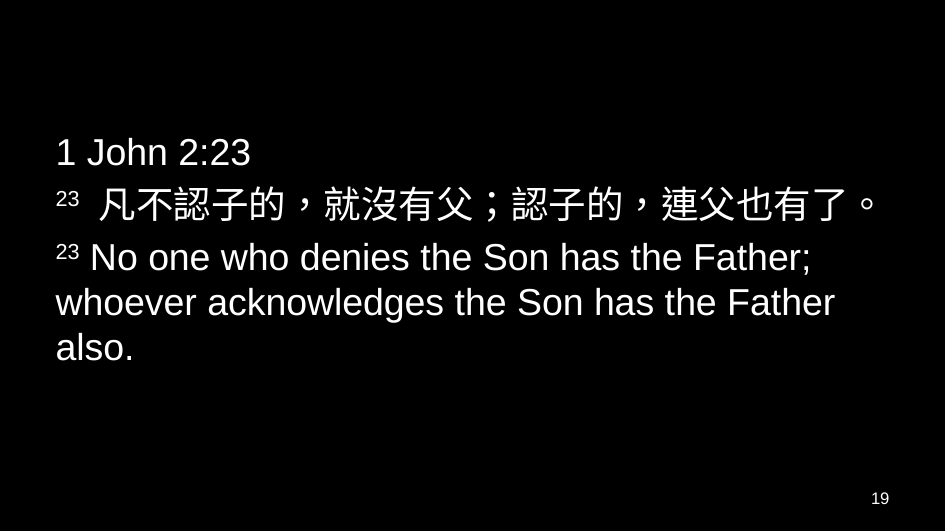

#
1 John 2:23
23 凡不認子的，就沒有父；認子的，連父也有了。
23 No one who denies the Son has the Father; whoever acknowledges the Son has the Father also.

19